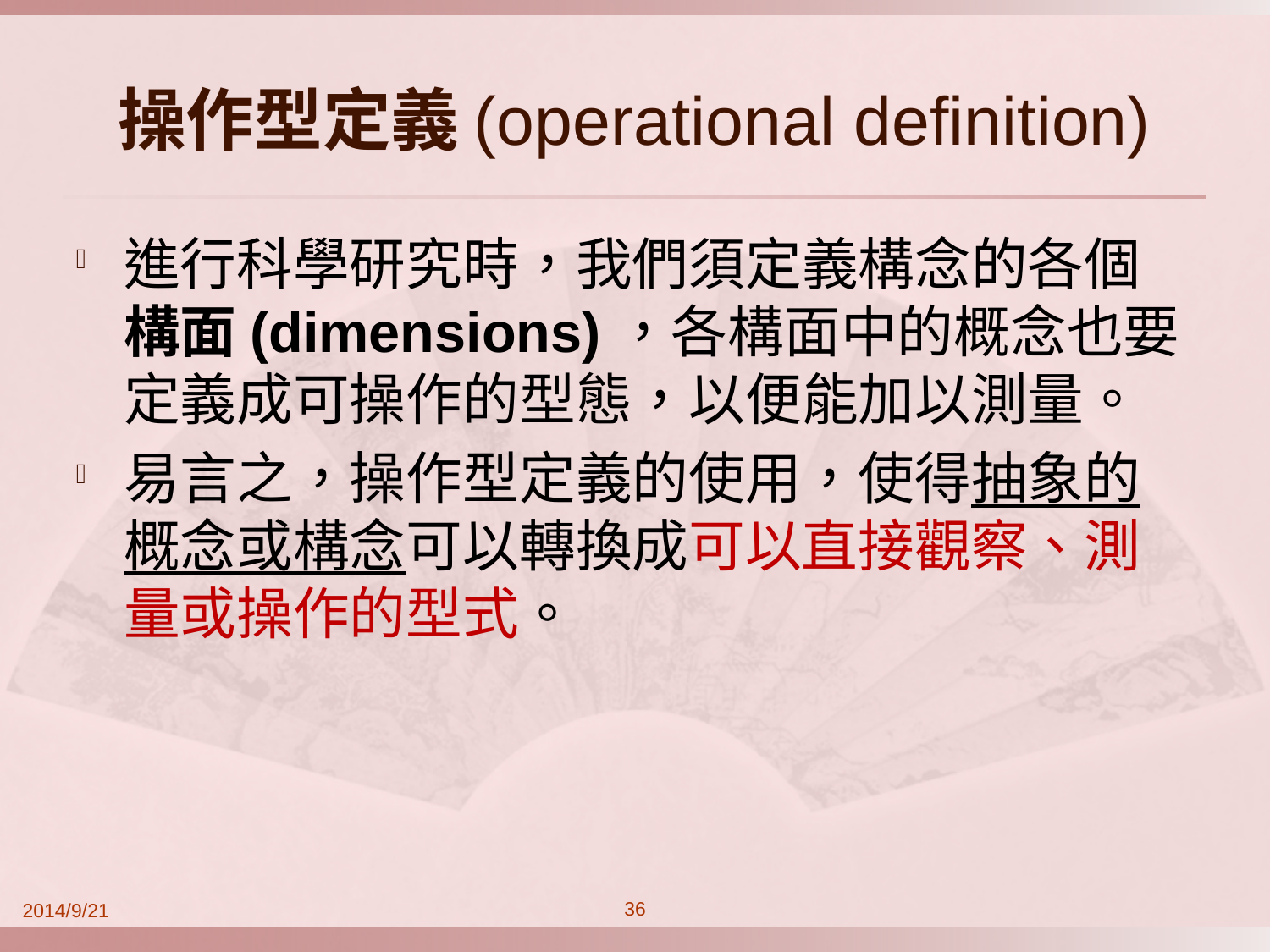

# 操作型定義(operational definition)
進行科學研究時，我們須定義構念的各個構面(dimensions)，各構面中的概念也要定義成可操作的型態，以便能加以測量。
易言之，操作型定義的使用，使得抽象的概念或構念可以轉換成可以直接觀察、測量或操作的型式。
2014/9/21
36